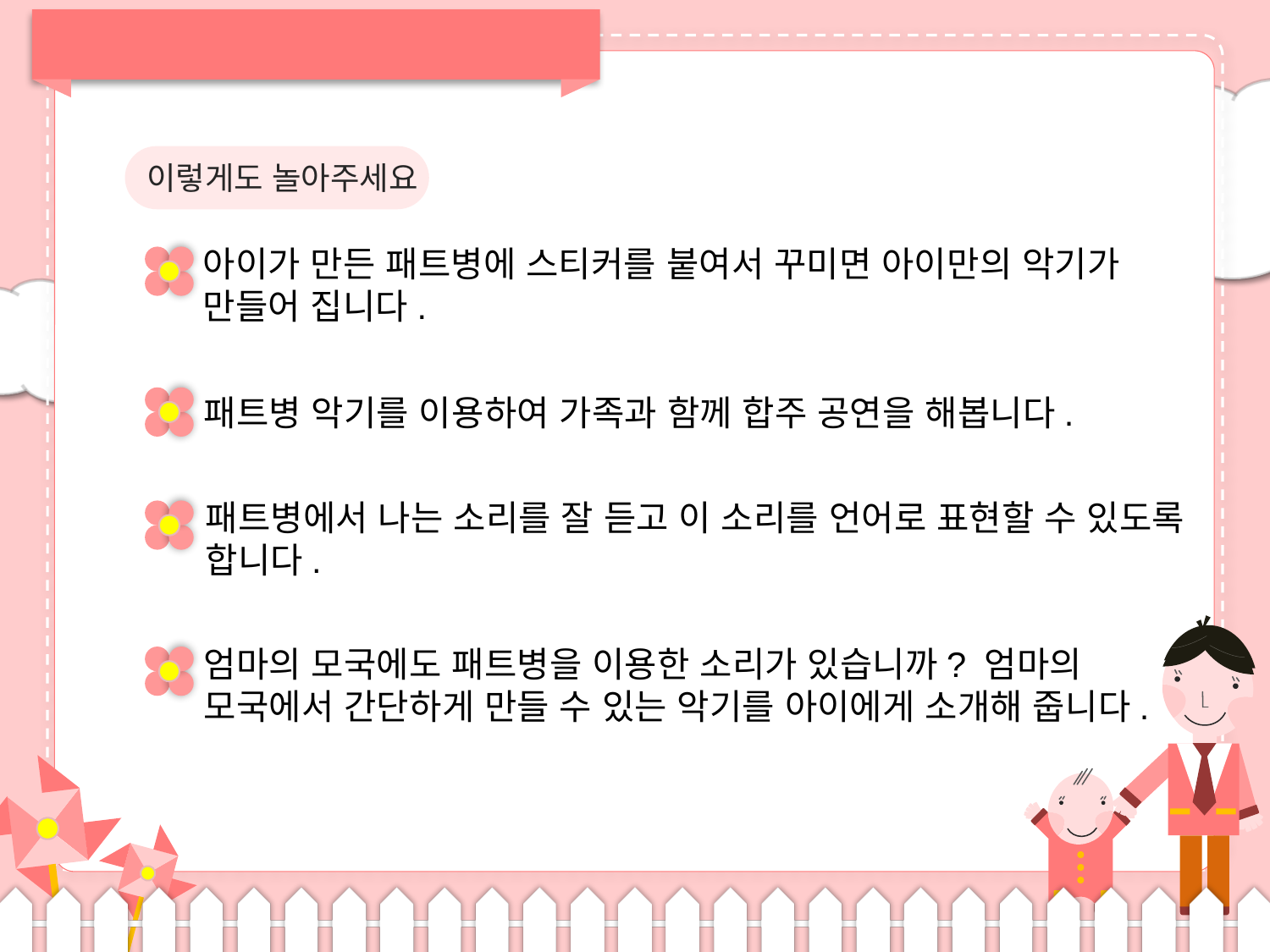

이렇게도 놀아주세요
아이가 만든 패트병에 스티커를 붙여서 꾸미면 아이만의 악기가
만들어 집니다.

패트병 악기를 이용하여 가족과 함께 합주 공연을 해봅니다.

패트병에서 나는 소리를 잘 듣고 이 소리를 언어로 표현할 수 있도록
합니다.

엄마의 모국에도 패트병을 이용한 소리가 있습니까? 엄마의
모국에서 간단하게 만들 수 있는 악기를 아이에게 소개해 줍니다.